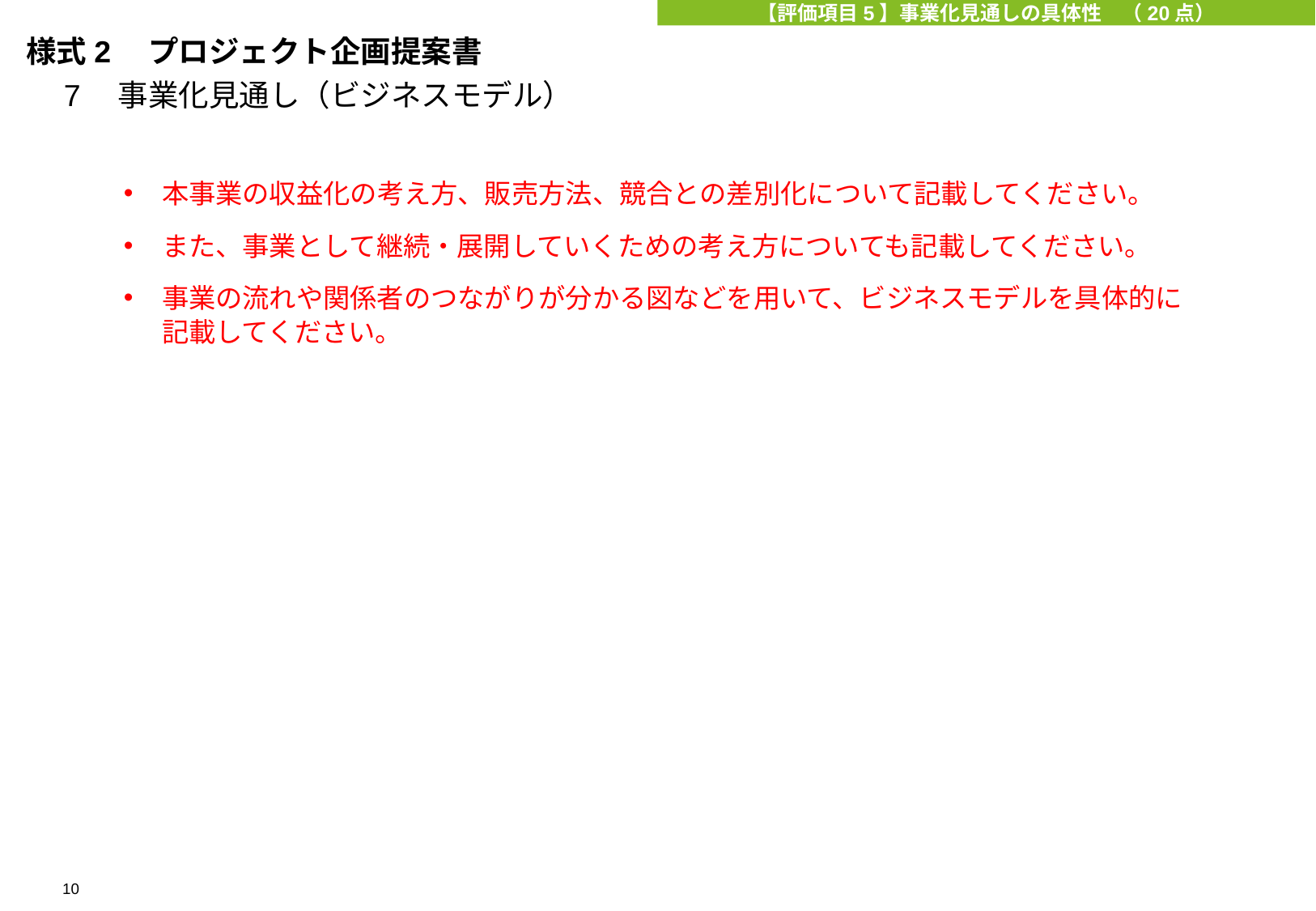

【評価項目5】事業化見通しの具体性　（20点）
様式2　プロジェクト企画提案書
　7　事業化見通し（ビジネスモデル）
本事業の収益化の考え方、販売方法、競合との差別化について記載してください。
また、事業として継続・展開していくための考え方についても記載してください。
事業の流れや関係者のつながりが分かる図などを用いて、ビジネスモデルを具体的に記載してください。
10